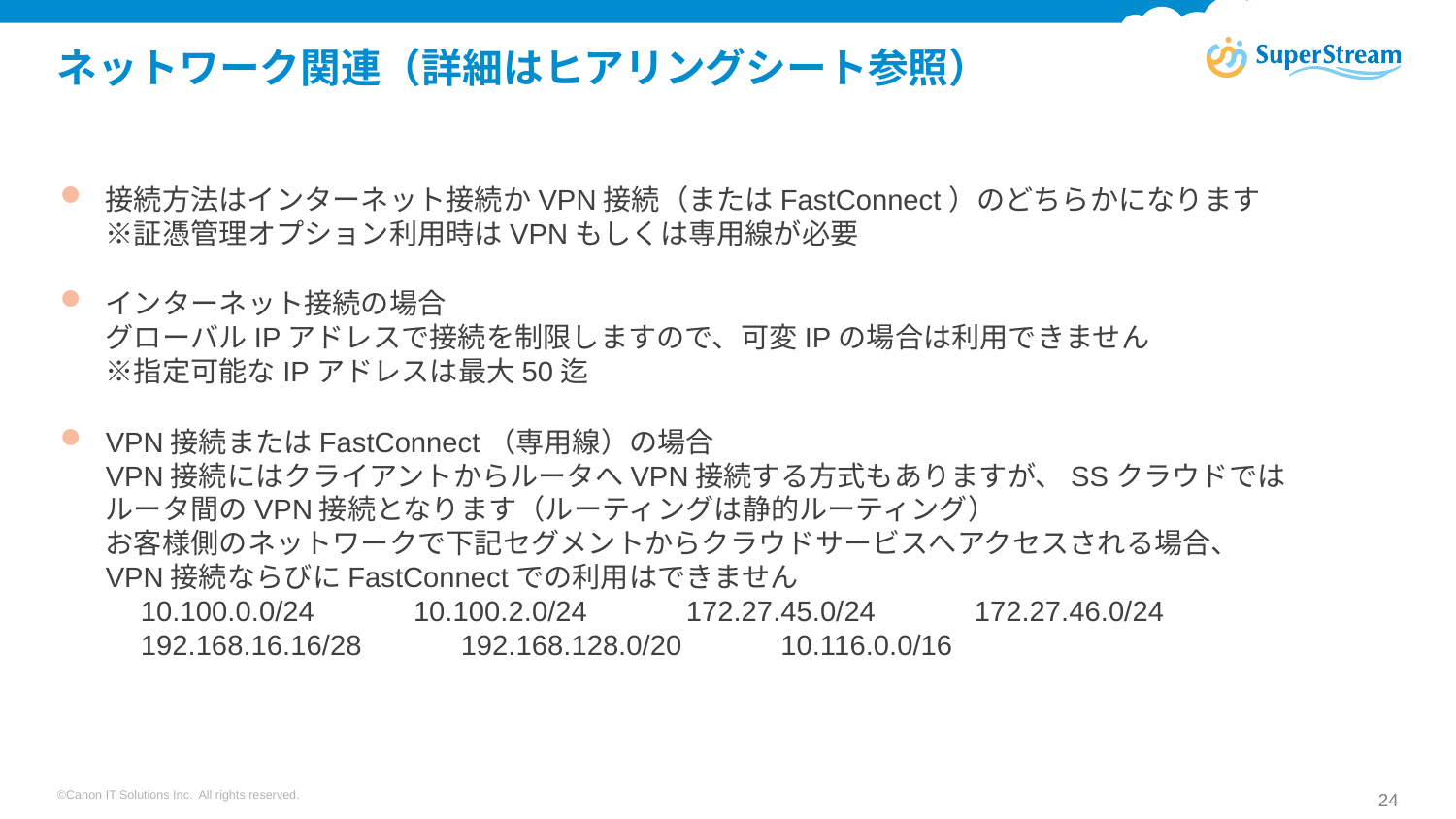

# ネットワーク関連（詳細はヒアリングシート参照）
接続方法はインターネット接続かVPN接続（またはFastConnect）のどちらかになります
※証憑管理オプション利用時はVPNもしくは専用線が必要
インターネット接続の場合
グローバルIPアドレスで接続を制限しますので、可変IPの場合は利用できません
※指定可能なIPアドレスは最大50迄
VPN接続またはFastConnect（専用線）の場合
VPN接続にはクライアントからルータへVPN接続する方式もありますが、SSクラウドでは
ルータ間のVPN接続となります（ルーティングは静的ルーティング）
お客様側のネットワークで下記セグメントからクラウドサービスへアクセスされる場合、
VPN接続ならびにFastConnectでの利用はできません
　10.100.0.0/24　　　10.100.2.0/24　　　172.27.45.0/24　　　172.27.46.0/24
　192.168.16.16/28　　　192.168.128.0/20　　　10.116.0.0/16
©Canon IT Solutions Inc.  All rights reserved.
24